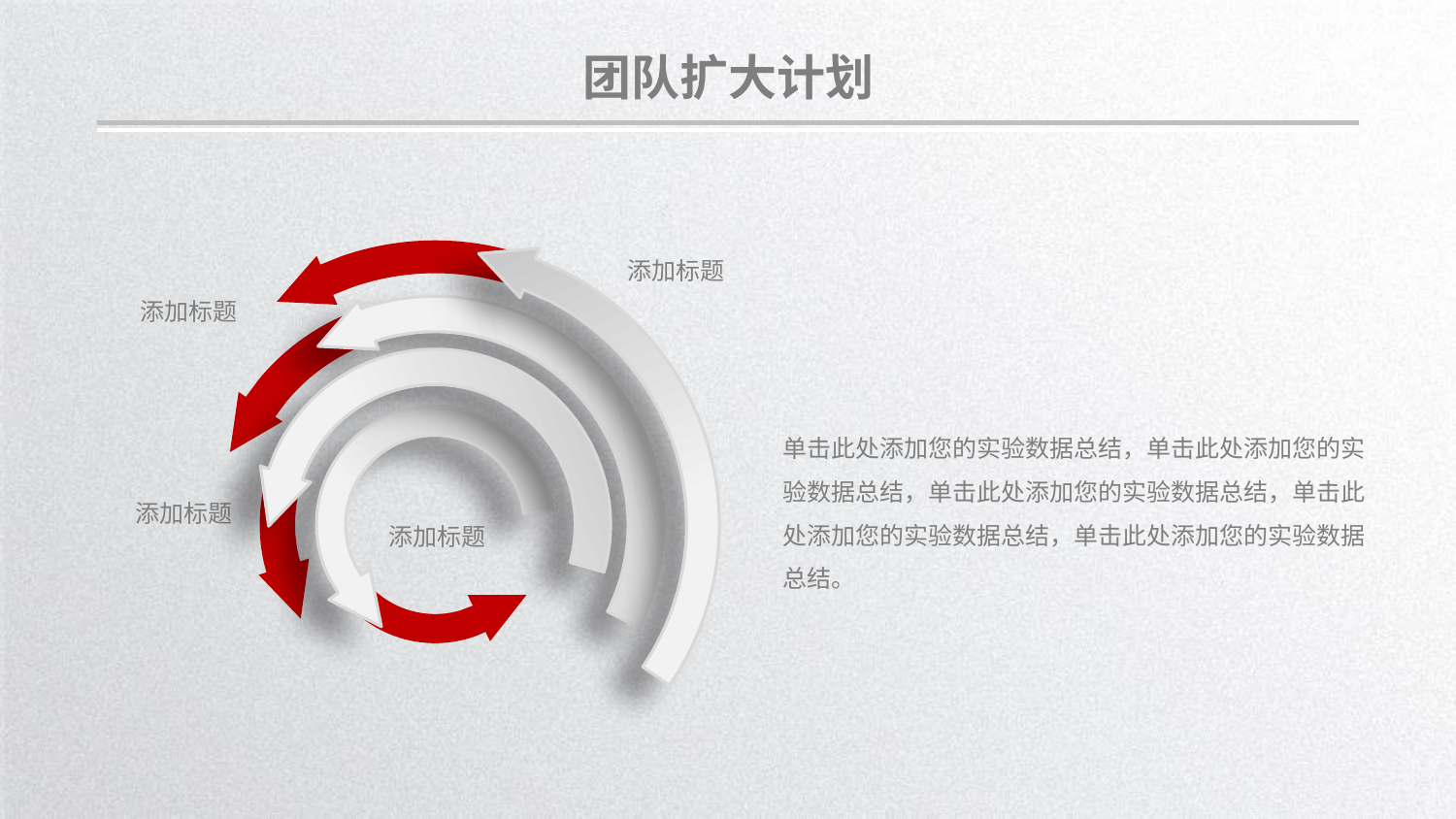

团队扩大计划
添加标题
添加标题

单击此处添加您的实验数据总结，单击此处添加您的实验数据总结，单击此处添加您的实验数据总结，单击此处添加您的实验数据总结，单击此处添加您的实验数据总结。
添加标题
添加标题